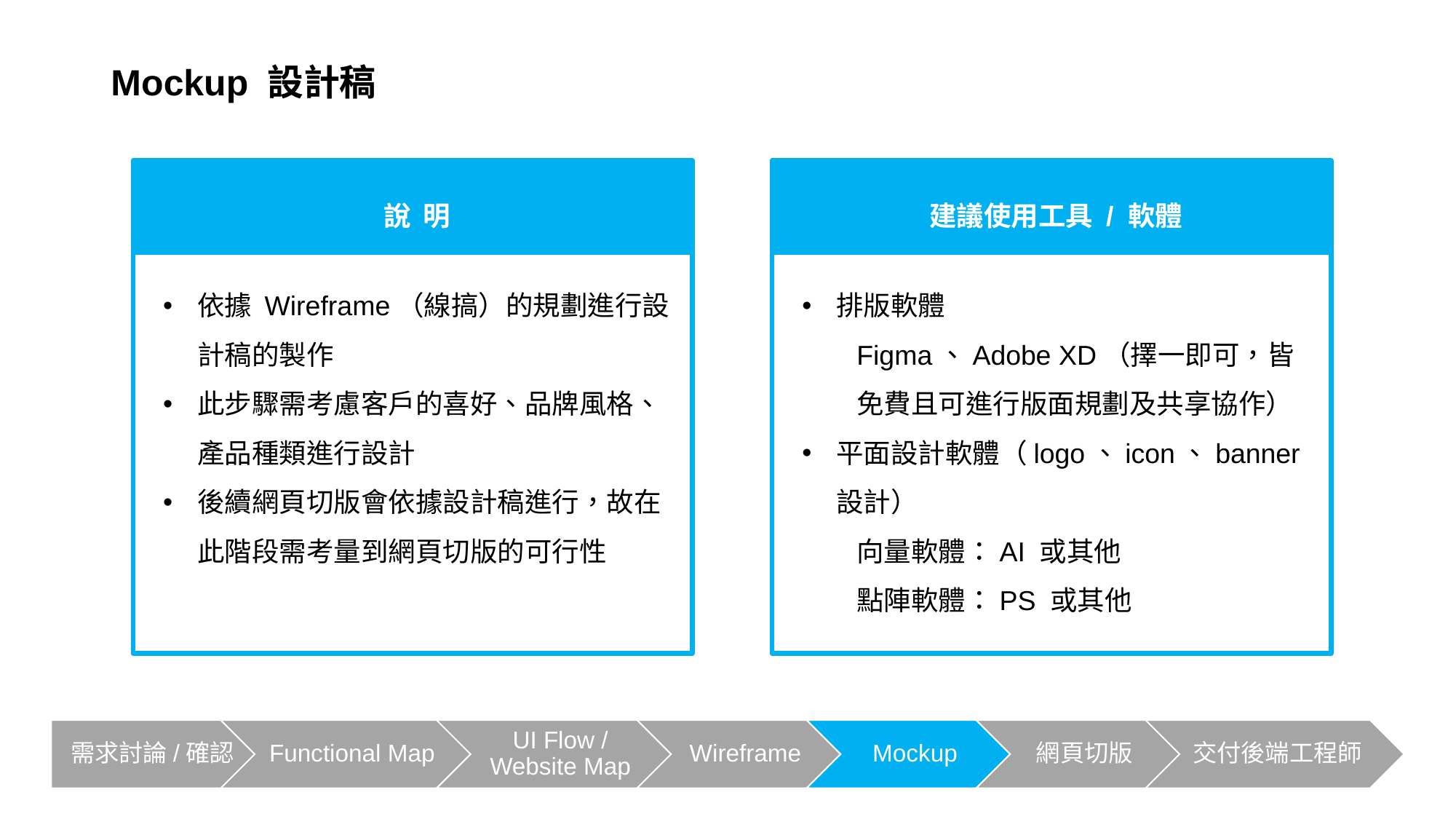

Mockup 設計稿
說  明
依據 Wireframe（線搞）的規劃進行設計稿的製作
此步驟需考慮客戶的喜好、品牌風格、產品種類進行設計
後續網頁切版會依據設計稿進行，故在此階段需考量到網頁切版的可行性
建議使用工具 / 軟體
排版軟體
Figma、Adobe XD（擇一即可，皆免費且可進行版面規劃及共享協作）
平面設計軟體（logo、icon、banner 設計）
向量軟體：AI 或其他
點陣軟體：PS 或其他
需求討論/確認
Functional Map
UI Flow / Website Map
Wireframe
Mockup
網頁切版
交付後端工程師